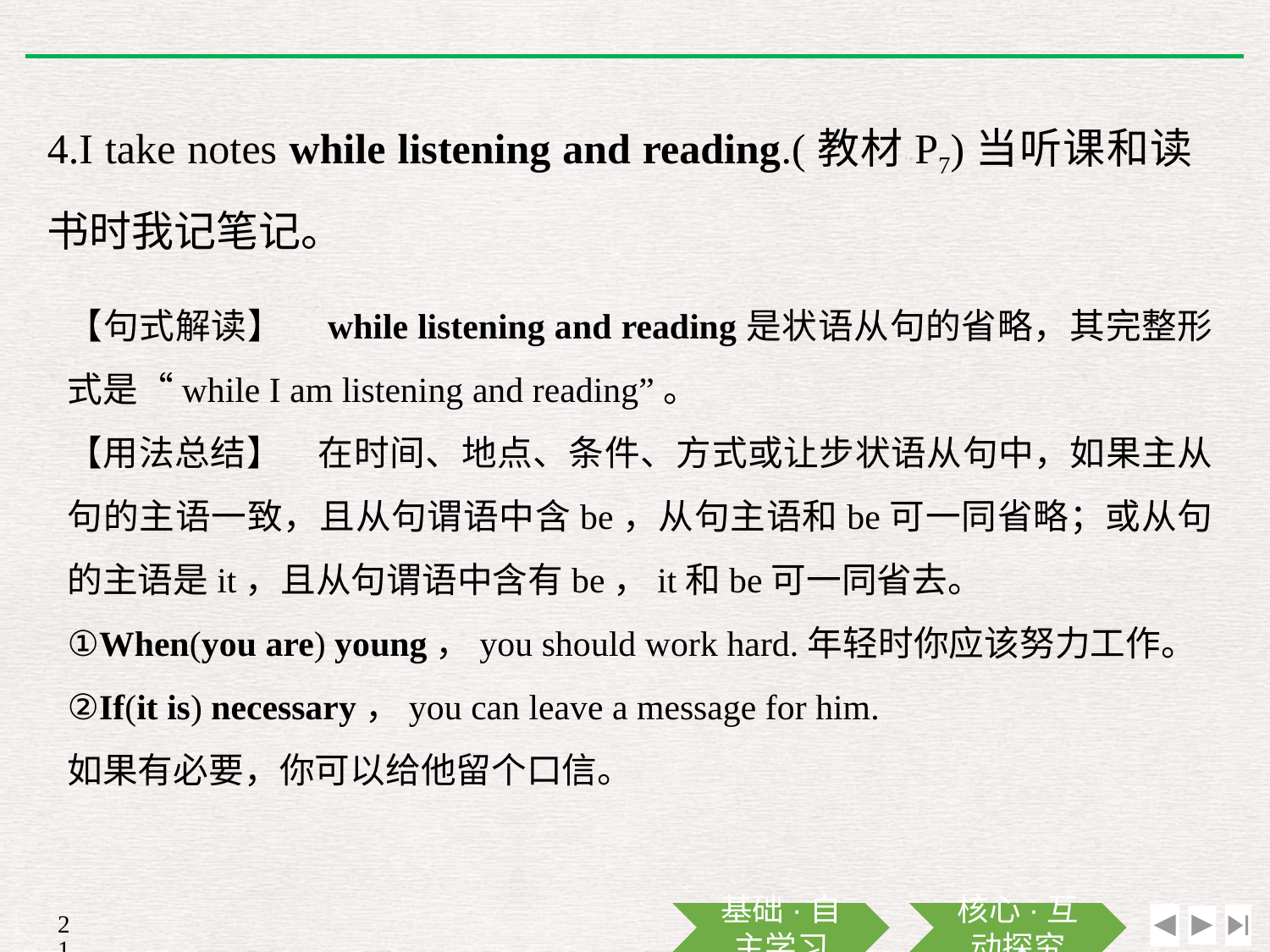

4.I take notes while listening and reading.(教材P7)当听课和读书时我记笔记。
【句式解读】　while listening and reading是状语从句的省略，其完整形式是“while I am listening and reading”。
【用法总结】　在时间、地点、条件、方式或让步状语从句中，如果主从句的主语一致，且从句谓语中含be，从句主语和be可一同省略；或从句的主语是it，且从句谓语中含有be，it和be可一同省去。
①When(you are) young，you should work hard.年轻时你应该努力工作。
②If(it is) necessary，you can leave a message for him.
如果有必要，你可以给他留个口信。